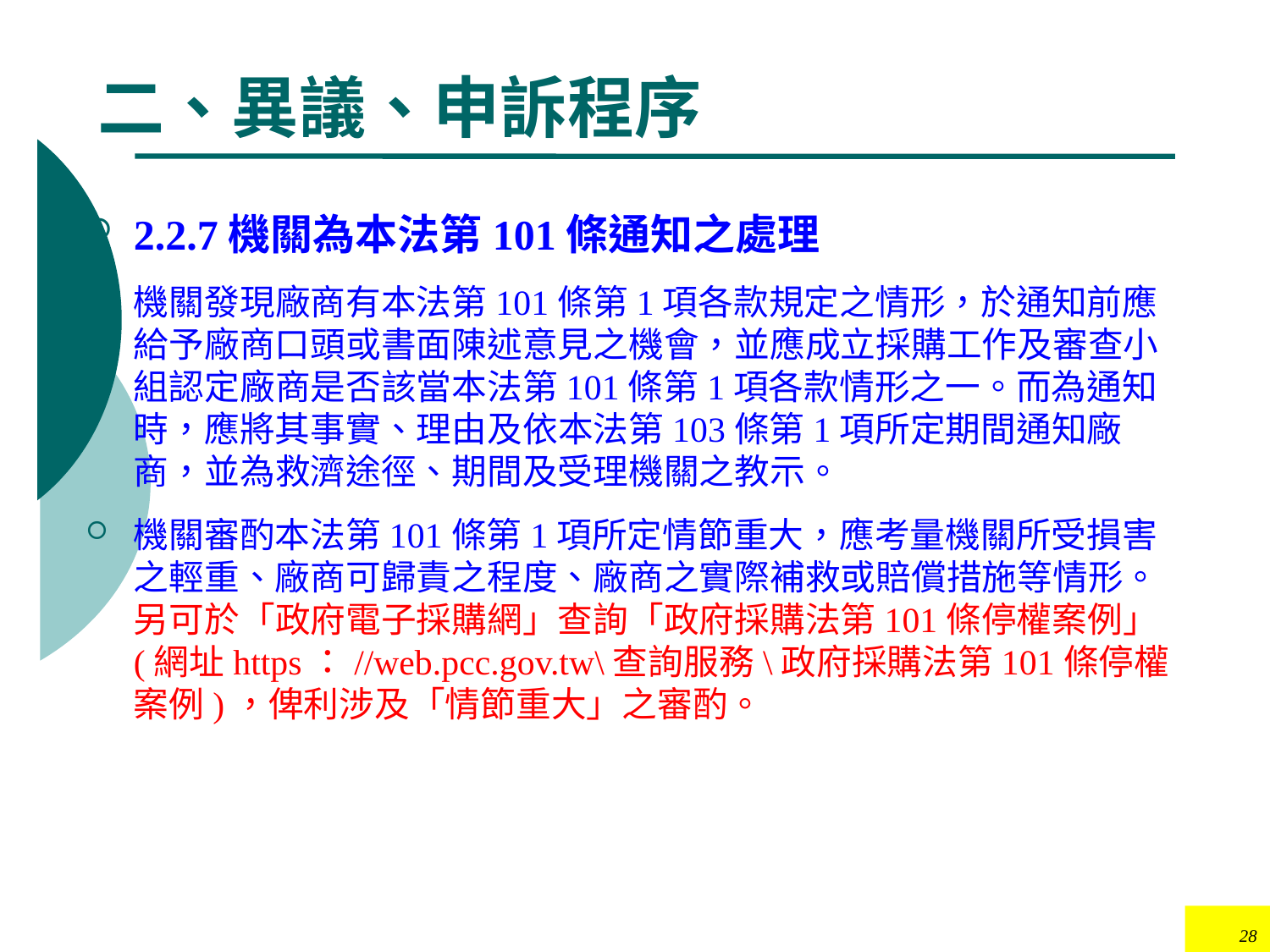

# 二、異議、申訴程序
2.2.7機關為本法第101條通知之處理
機關發現廠商有本法第101條第1項各款規定之情形，於通知前應給予廠商口頭或書面陳述意見之機會，並應成立採購工作及審查小組認定廠商是否該當本法第101條第1項各款情形之一。而為通知時，應將其事實、理由及依本法第103條第1項所定期間通知廠商，並為救濟途徑、期間及受理機關之教示。
機關審酌本法第101條第1項所定情節重大，應考量機關所受損害之輕重、廠商可歸責之程度、廠商之實際補救或賠償措施等情形。另可於「政府電子採購網」查詢「政府採購法第101條停權案例」(網址https：//web.pcc.gov.tw\查詢服務\政府採購法第101條停權案例)，俾利涉及「情節重大」之審酌。
28